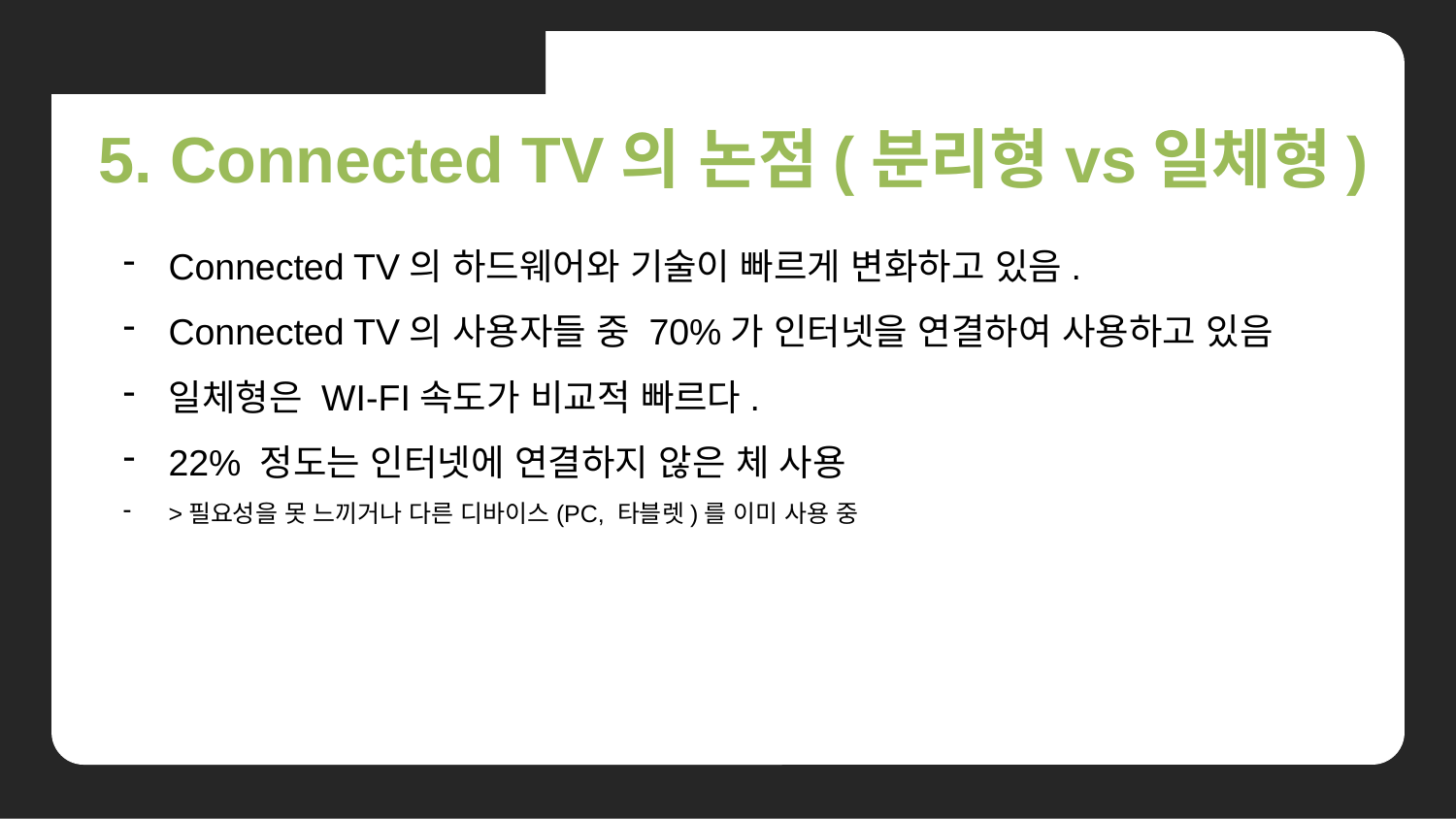

01. Connected TV

5. Connected TV의 논점(분리형vs일체형)
Connected TV의 하드웨어와 기술이 빠르게 변화하고 있음.
Connected TV의 사용자들 중 70%가 인터넷을 연결하여 사용하고 있음
일체형은 WI-FI속도가 비교적 빠르다.
22% 정도는 인터넷에 연결하지 않은 체 사용
>필요성을 못 느끼거나 다른 디바이스(PC, 타블렛)를 이미 사용 중